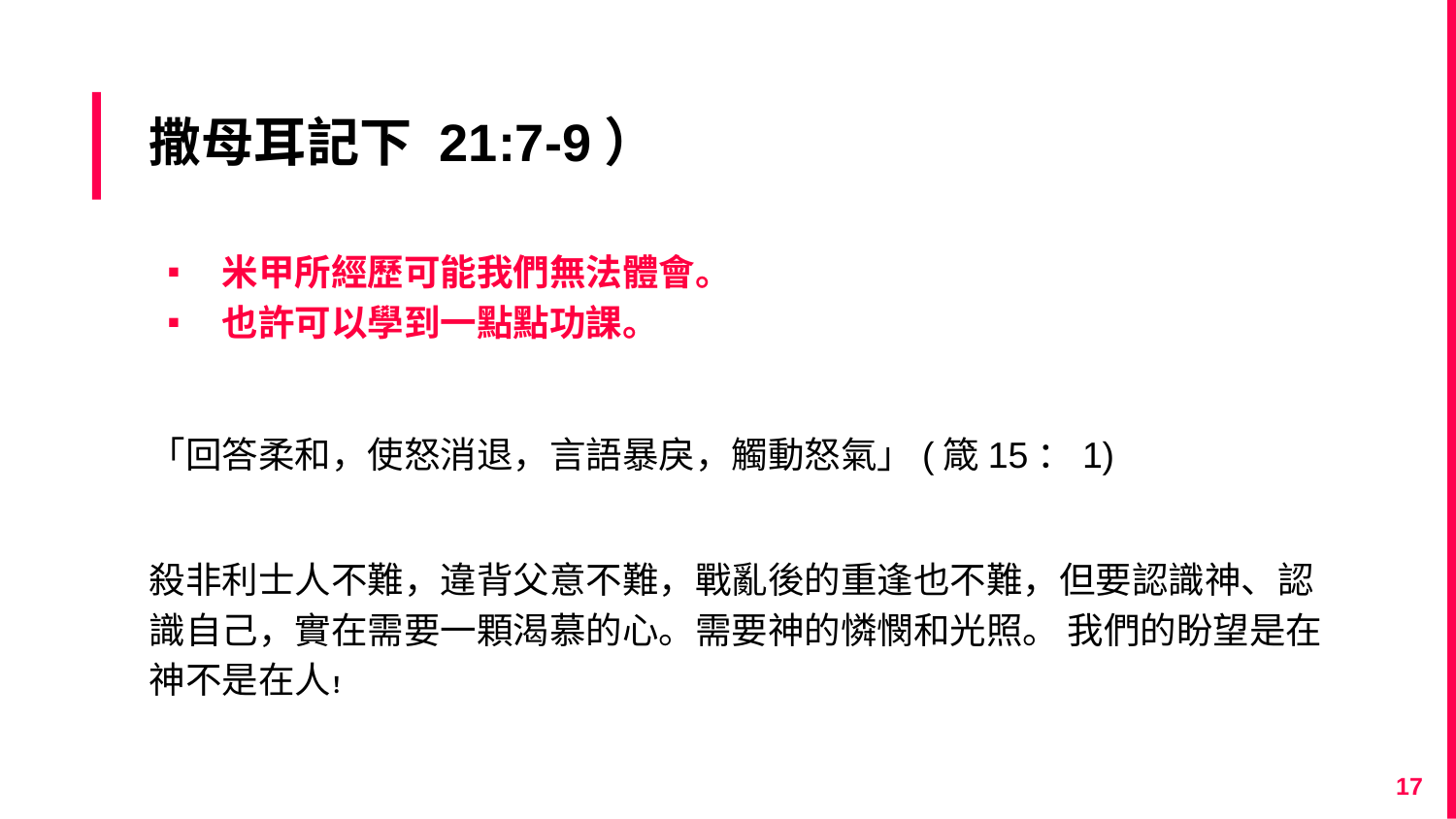

# 撒母耳記下 21:7-9）
米甲所經歷可能我們無法體會。
也許可以學到一點點功課。

「回答柔和，使怒消退，言語暴戾，觸動怒氣」(箴15：1)

殺非利士人不難，違背父意不難，戰亂後的重逢也不難，但要認識神、認識自己，實在需要一顆渴慕的心。需要神的憐憫和光照。 我們的盼望是在神不是在人！

17